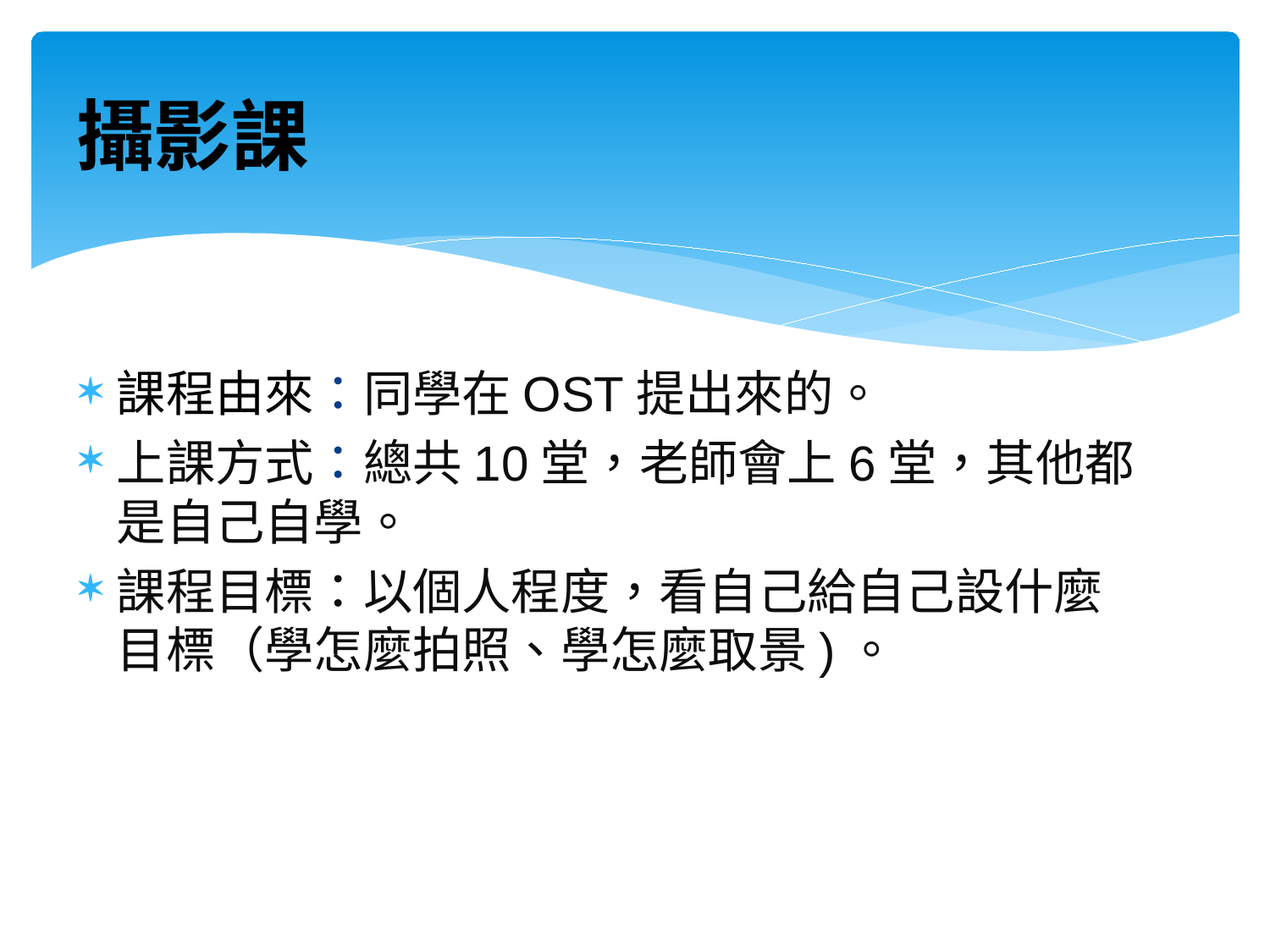

# 攝影課
課程由來：同學在OST提出來的。
上課方式：總共10堂，老師會上6堂，其他都是自己自學。
課程目標：以個人程度，看自己給自己設什麼目標（學怎麼拍照、學怎麼取景)。